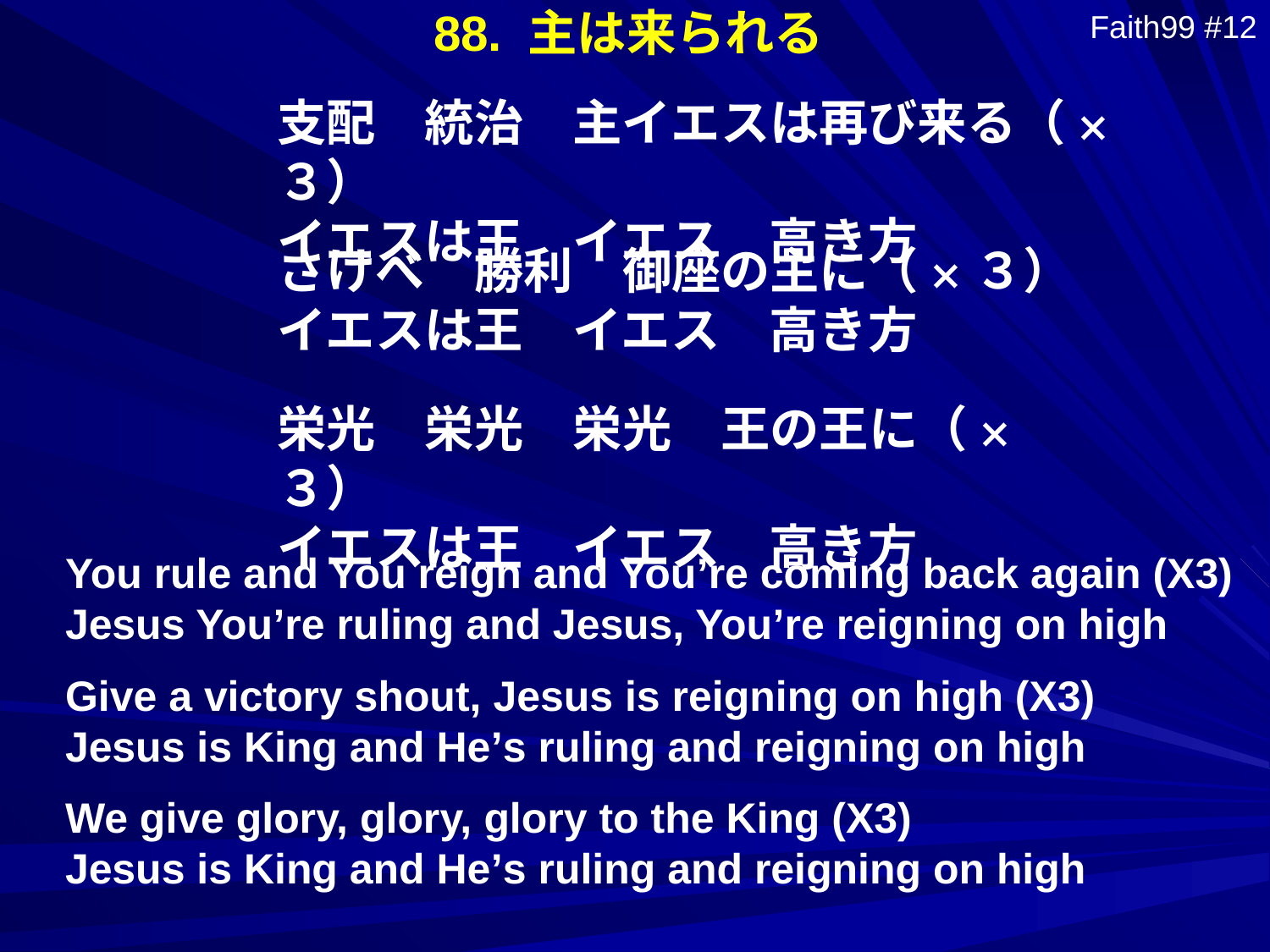

88. 主は来られる
Faith99 #12
支配　統治　主イエスは再び来る（×３）
イエスは王　イエス　高き方
さけべ　勝利　御座の主に（×３）
イエスは王　イエス　高き方
栄光　栄光　栄光　王の王に（×３）
イエスは王　イエス　高き方
You rule and You reign and You’re coming back again (X3)
Jesus You’re ruling and Jesus, You’re reigning on high

Give a victory shout, Jesus is reigning on high (X3)
Jesus is King and He’s ruling and reigning on high

We give glory, glory, glory to the King (X3)
Jesus is King and He’s ruling and reigning on high